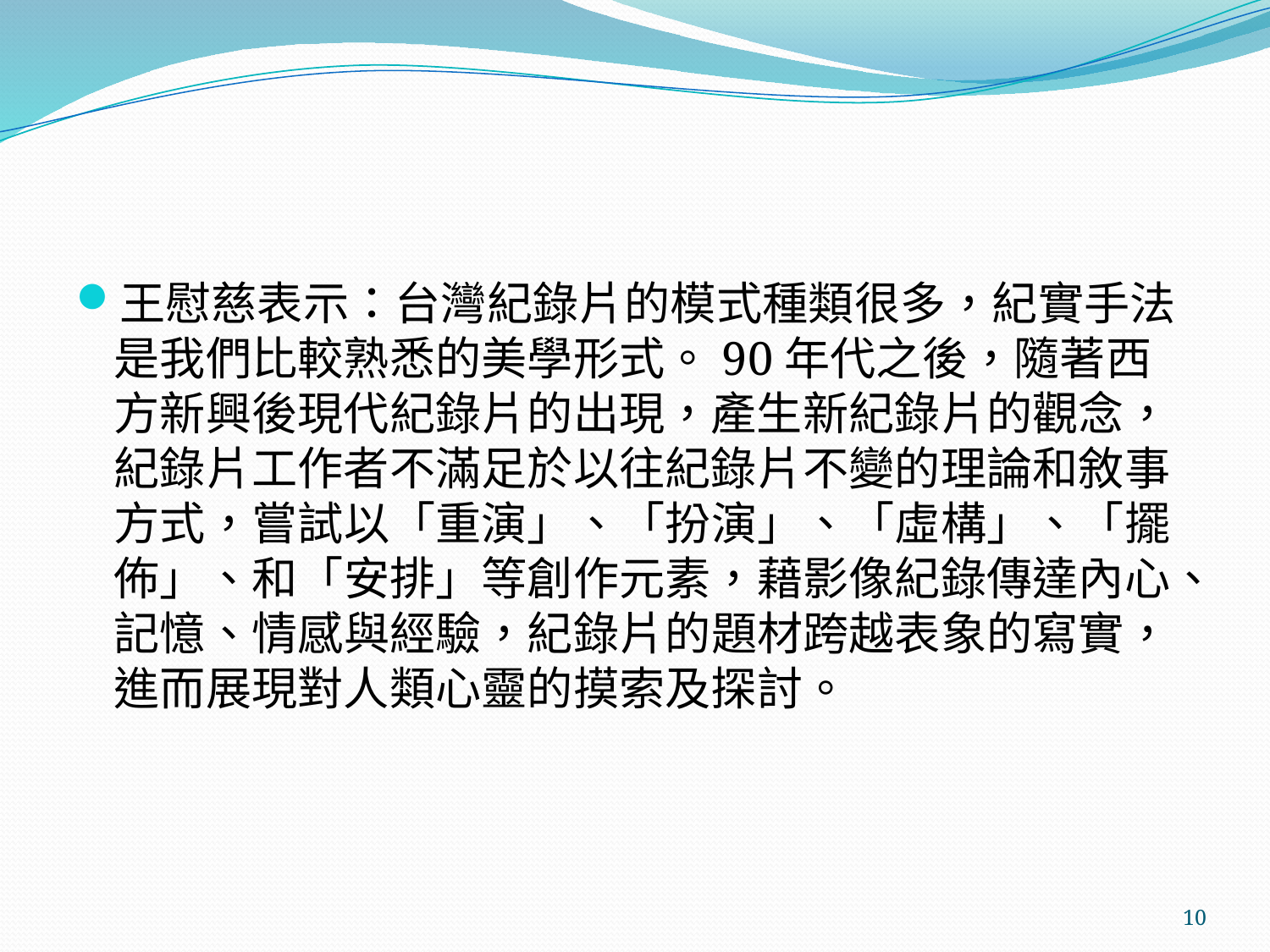

#
王慰慈表示：台灣紀錄片的模式種類很多，紀實手法是我們比較熟悉的美學形式。90年代之後，隨著西方新興後現代紀錄片的出現，產生新紀錄片的觀念，紀錄片工作者不滿足於以往紀錄片不變的理論和敘事方式，嘗試以「重演」、「扮演」、「虛構」、「擺佈」、和「安排」等創作元素，藉影像紀錄傳達內心、記憶、情感與經驗，紀錄片的題材跨越表象的寫實，進而展現對人類心靈的摸索及探討。

10